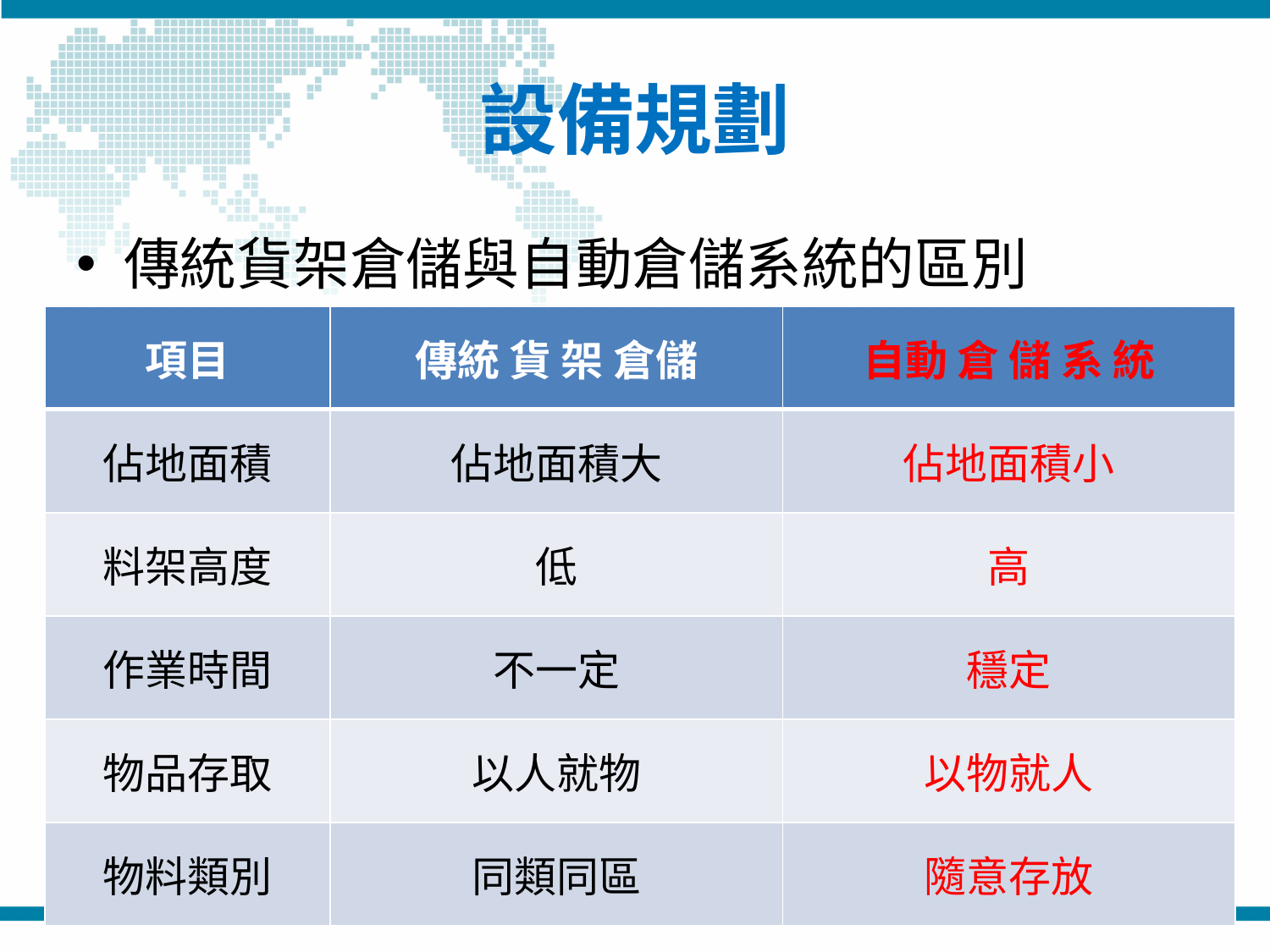

# 設備規劃
傳統貨架倉儲與自動倉儲系統的區別

| 項目 | 傳統 貨 架 倉儲 | 自動 倉 儲 系 統 |
| --- | --- | --- |
| 佔地面積 | 佔地面積大 | 佔地面積小 |
| 料架高度 | 低 | 高 |
| 作業時間 | 不一定 | 穩定 |
| 物品存取 | 以人就物 | 以物就人 |
| 物料類別 | 同類同區 | 隨意存放 |